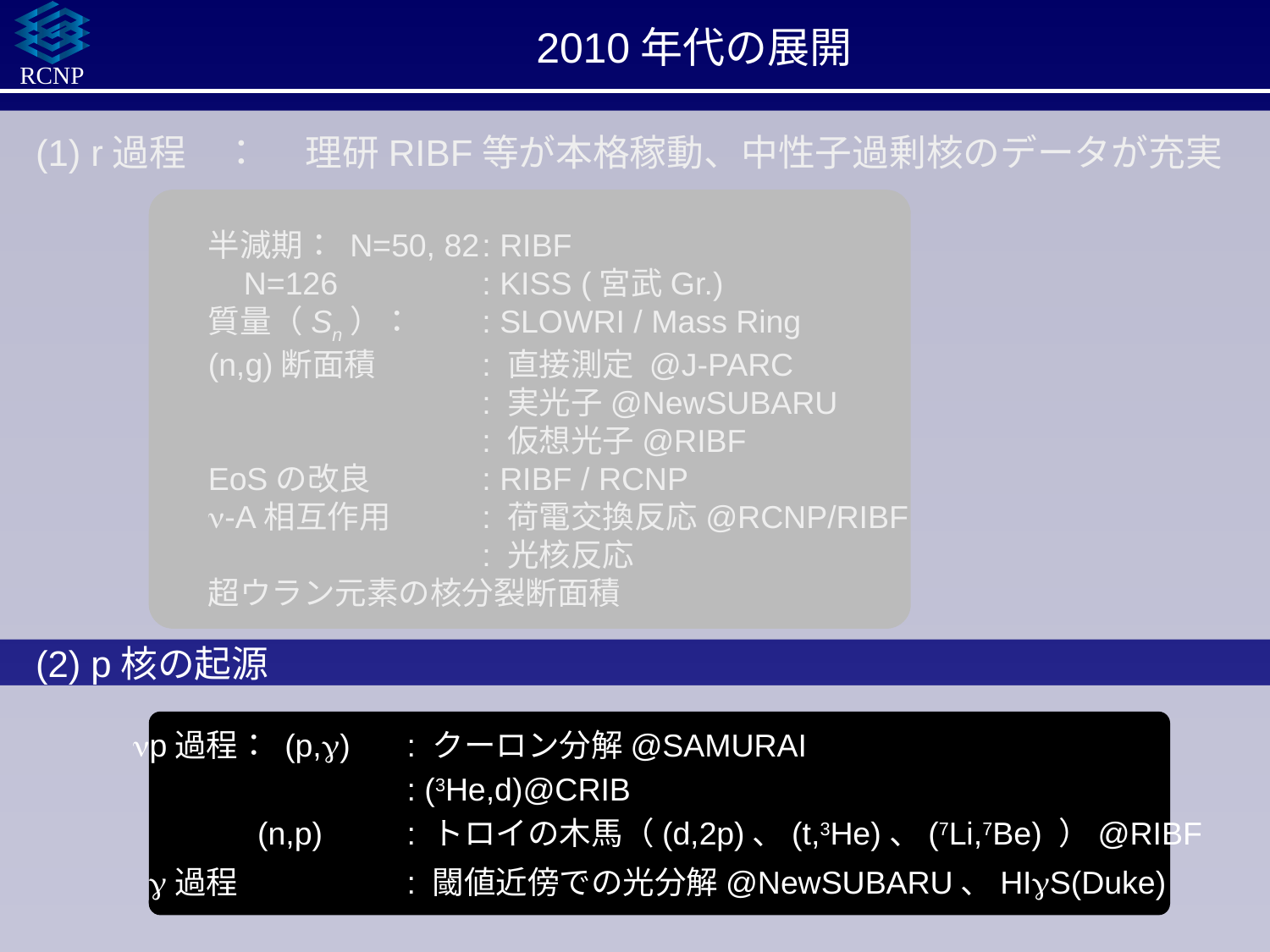

# 2010年代の展開

(1) r過程　：　 理研RIBF等が本格稼動、中性子過剰核のデータが充実

(2) p核の起源

半減期： N=50, 82	: RIBF
    N=126 	: KISS (宮武Gr.)
質量（Sn）： 	: SLOWRI / Mass Ring
(n,g)断面積	: 直接測定 @J-PARC
	: 実光子@NewSUBARU
	: 仮想光子@RIBF
EoSの改良	: RIBF / RCNP
ν-A相互作用	: 荷電交換反応@RCNP/RIBF
	: 光核反応
超ウラン元素の核分裂断面積

νp過程： (p,γ) 	: クーロン分解@SAMURAI
  	: (3He,d)@CRIB
              (n,p) 	: トロイの木馬（(d,2p)、(t,3He)、(7Li,7Be) ）@RIBF
 γ過程	: 閾値近傍での光分解@NewSUBARU、HIγS(Duke)